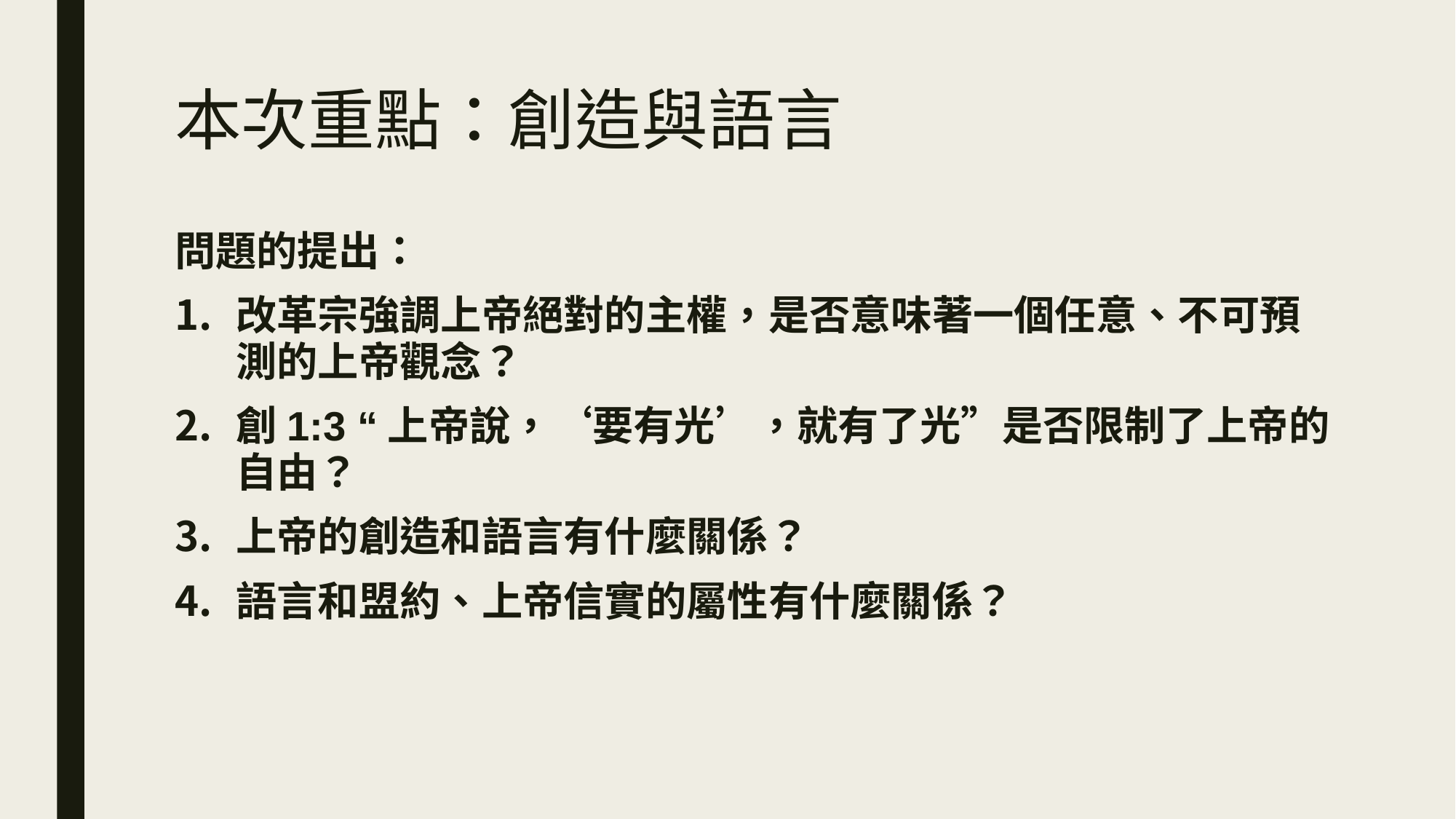

# 本次重點：創造與語言
問題的提出：
改革宗強調上帝絕對的主權，是否意味著一個任意、不可預測的上帝觀念？
創1:3 “上帝說，‘要有光’，就有了光”是否限制了上帝的自由？
上帝的創造和語言有什麼關係？
語言和盟約、上帝信實的屬性有什麼關係？